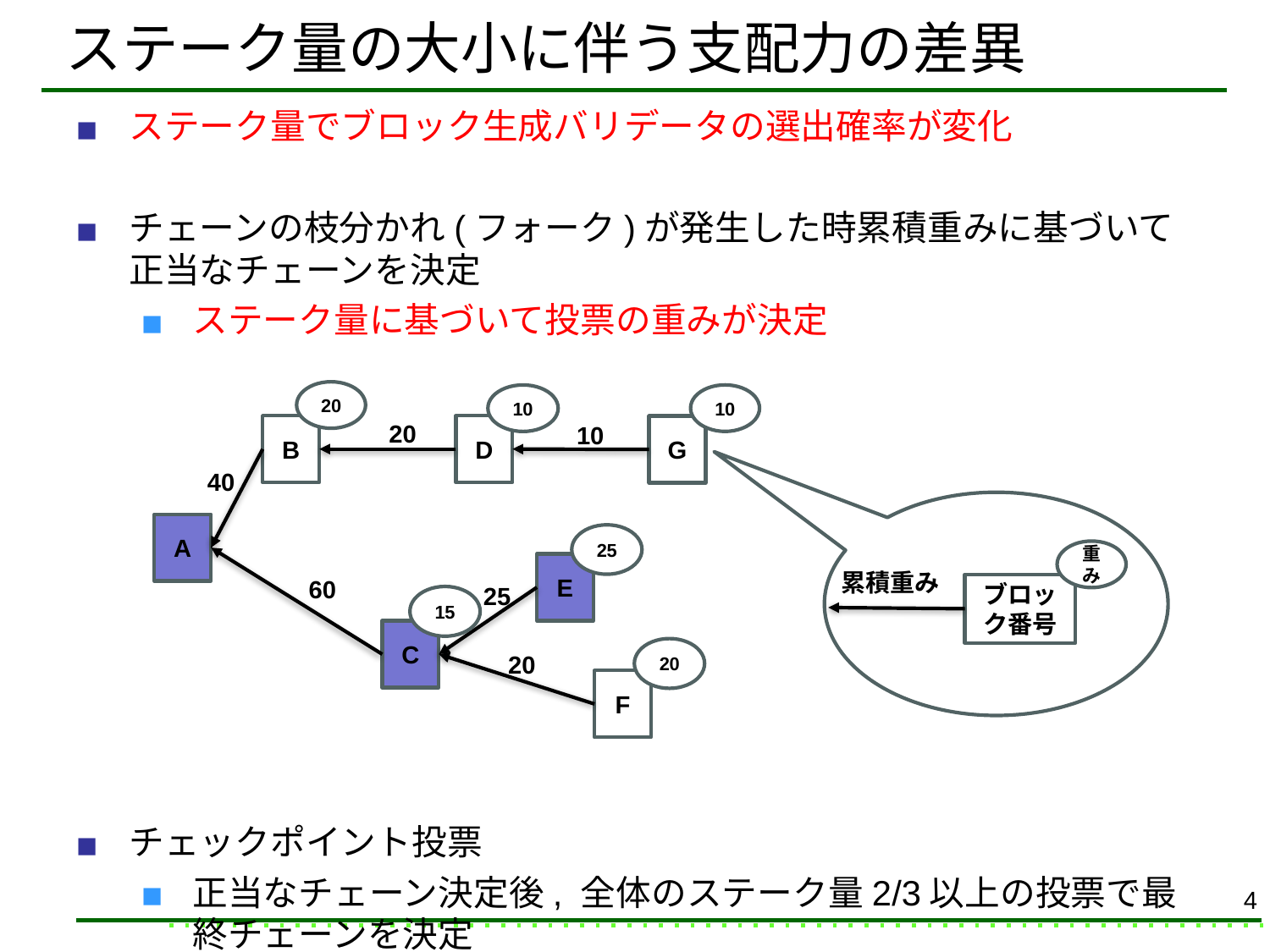

# ステーク量の大小に伴う支配力の差異
ステーク量でブロック生成バリデータの選出確率が変化

チェーンの枝分かれ(フォーク)が発生した時累積重みに基づいて正当なチェーンを決定
ステーク量に基づいて投票の重みが決定

チェックポイント投票
正当なチェーン決定後, 全体のステーク量2/3以上の投票で最終チェーンを決定
ステーク量の多いバリデータは投票の影響力大
20
10
10
20
10
B
D
G
40

A
25
重み
E
累積重み
60
ブロック番号
25
15
C
20
20
F
4